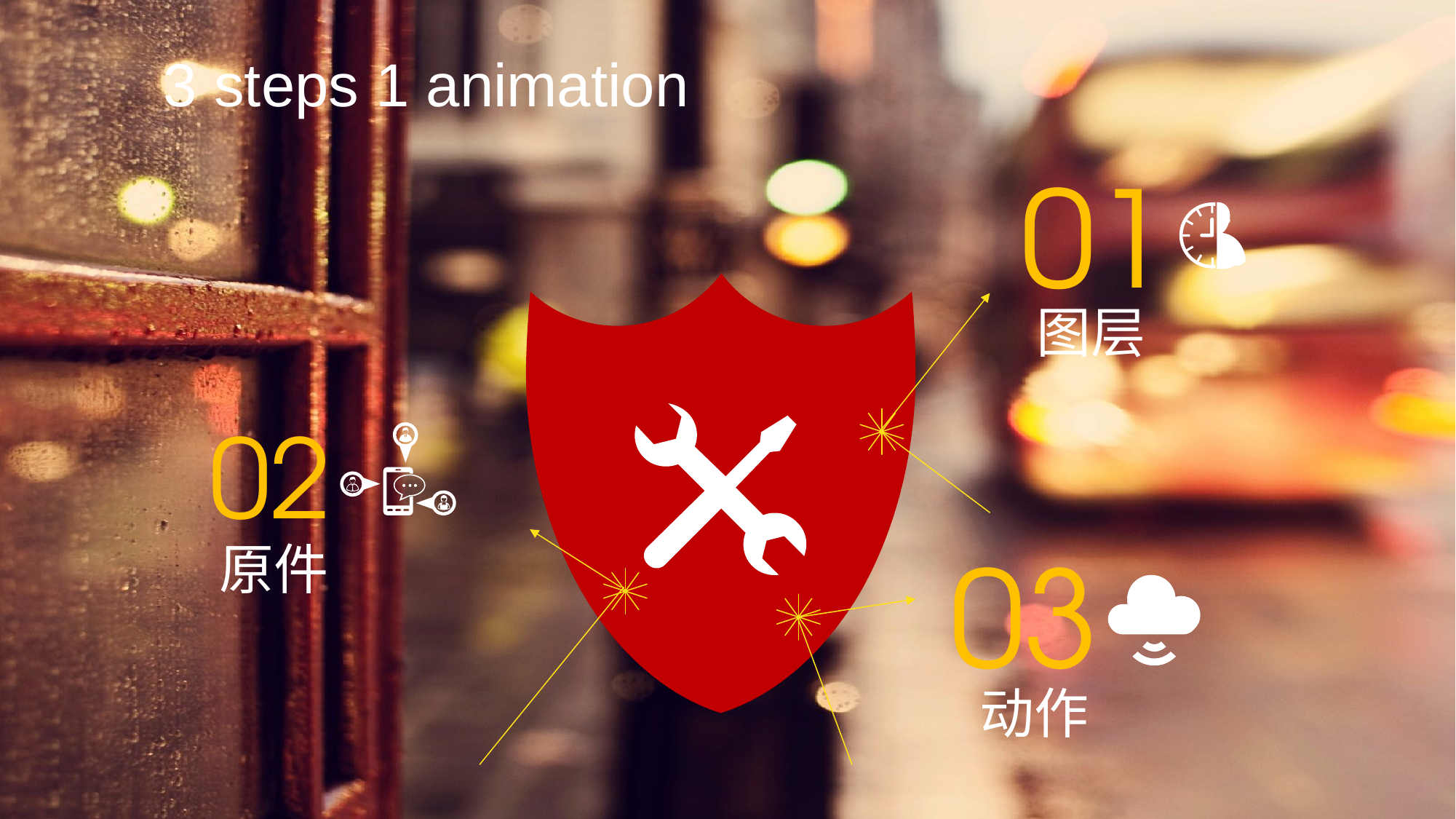

3 steps 1 animation
01

图层

02

03
原件

动作